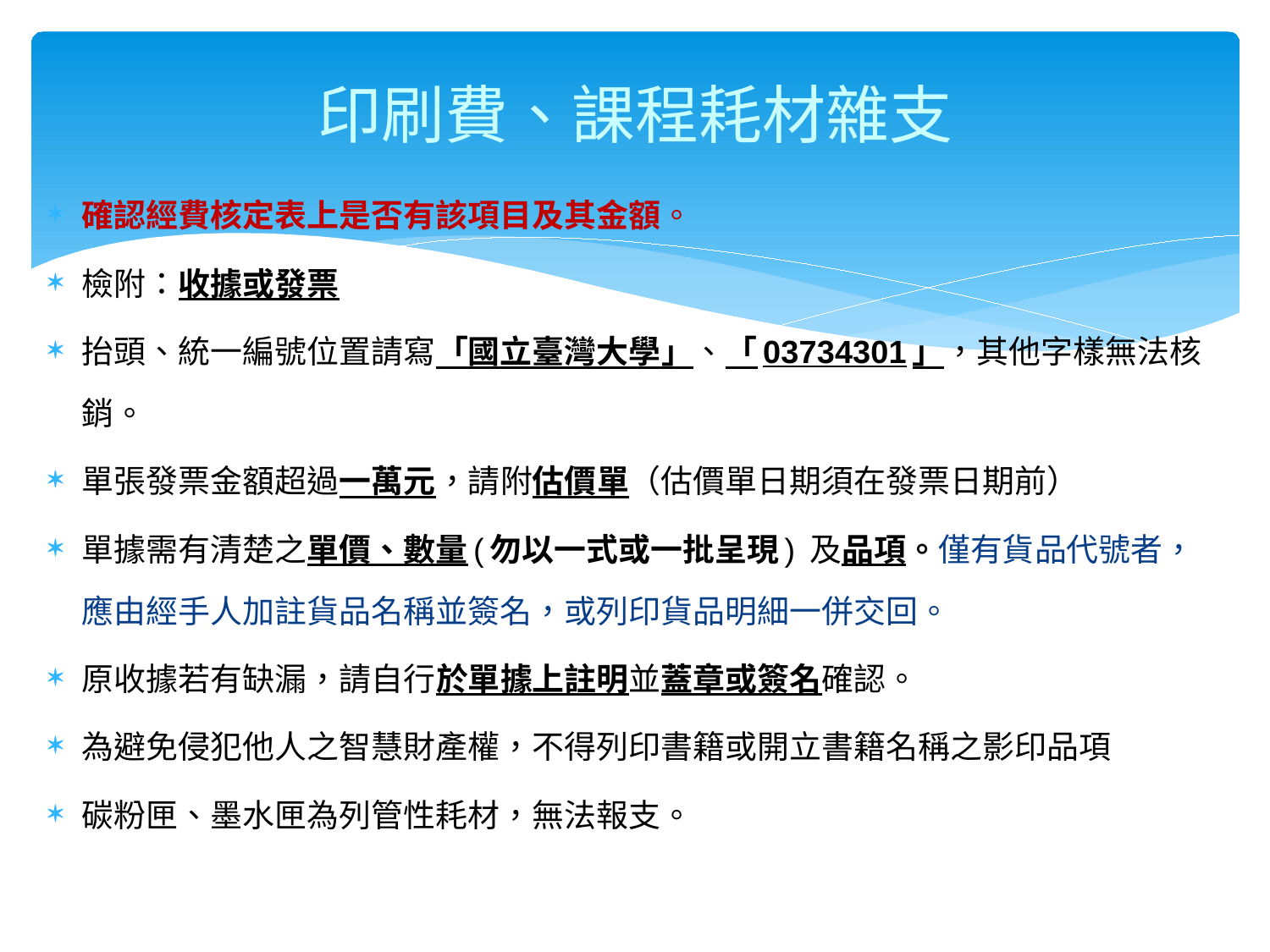

# 印刷費、課程耗材雜支
確認經費核定表上是否有該項目及其金額。
檢附：收據或發票
抬頭、統一編號位置請寫「國立臺灣大學」、「03734301」，其他字樣無法核銷。
單張發票金額超過一萬元，請附估價單（估價單日期須在發票日期前）
單據需有清楚之單價、數量(勿以一式或一批呈現) 及品項。僅有貨品代號者，應由經手人加註貨品名稱並簽名，或列印貨品明細一併交回。
原收據若有缺漏，請自行於單據上註明並蓋章或簽名確認。
為避免侵犯他人之智慧財產權，不得列印書籍或開立書籍名稱之影印品項
碳粉匣、墨水匣為列管性耗材，無法報支。